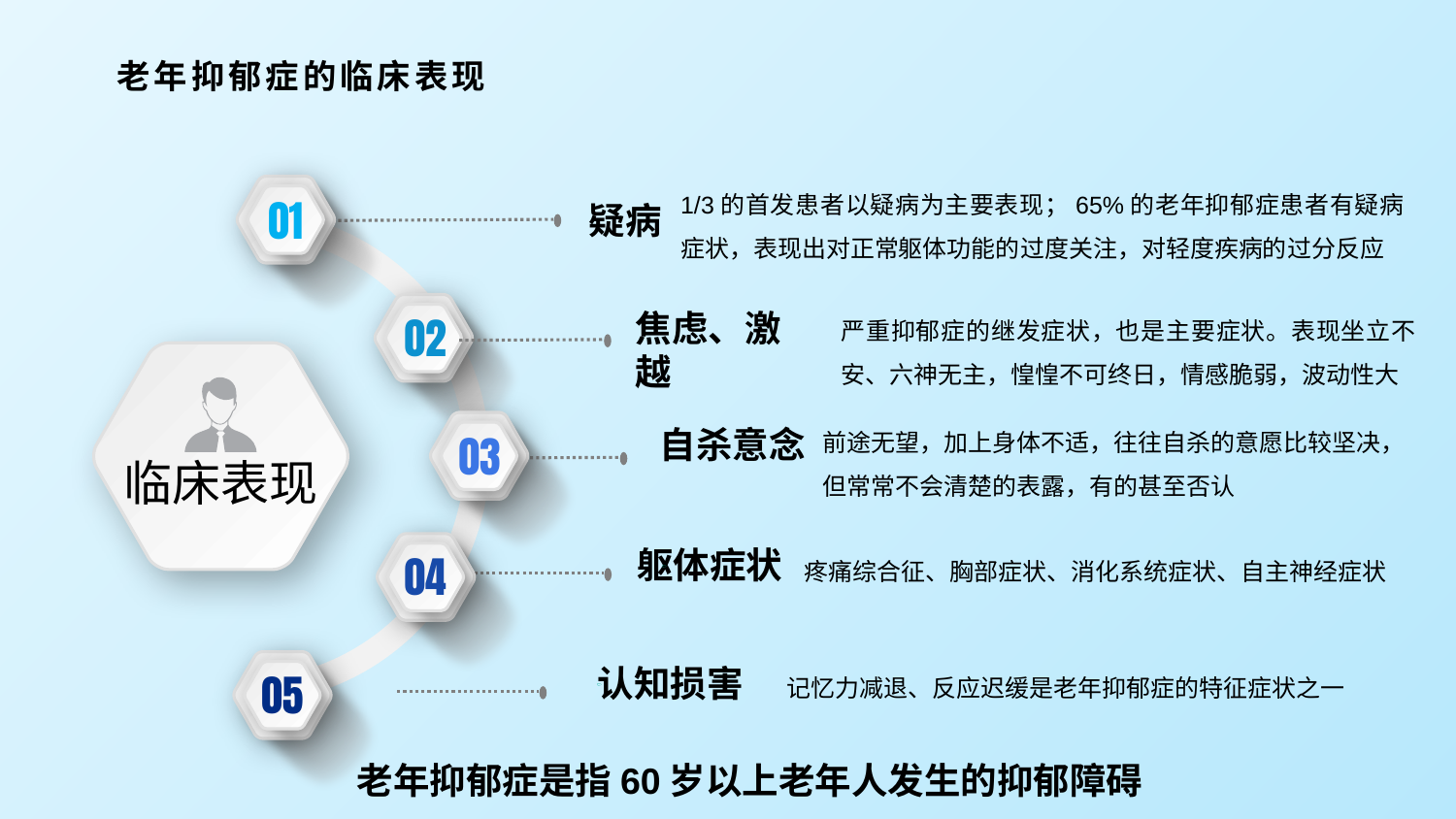

# 老年抑郁症的临床表现
1/3的首发患者以疑病为主要表现；65%的老年抑郁症患者有疑病症状，表现出对正常躯体功能的过度关注，对轻度疾病的过分反应

01
疑病

02
严重抑郁症的继发症状，也是主要症状。表现坐立不安、六神无主，惶惶不可终日，情感脆弱，波动性大
焦虑、激越

临床表现

03
前途无望，加上身体不适，往往自杀的意愿比较坚决，
但常常不会清楚的表露，有的甚至否认
自杀意念

04
躯体症状
疼痛综合征、胸部症状、消化系统症状、自主神经症状

05
记忆力减退、反应迟缓是老年抑郁症的特征症状之一
认知损害

老年抑郁症是指60岁以上老年人发生的抑郁障碍